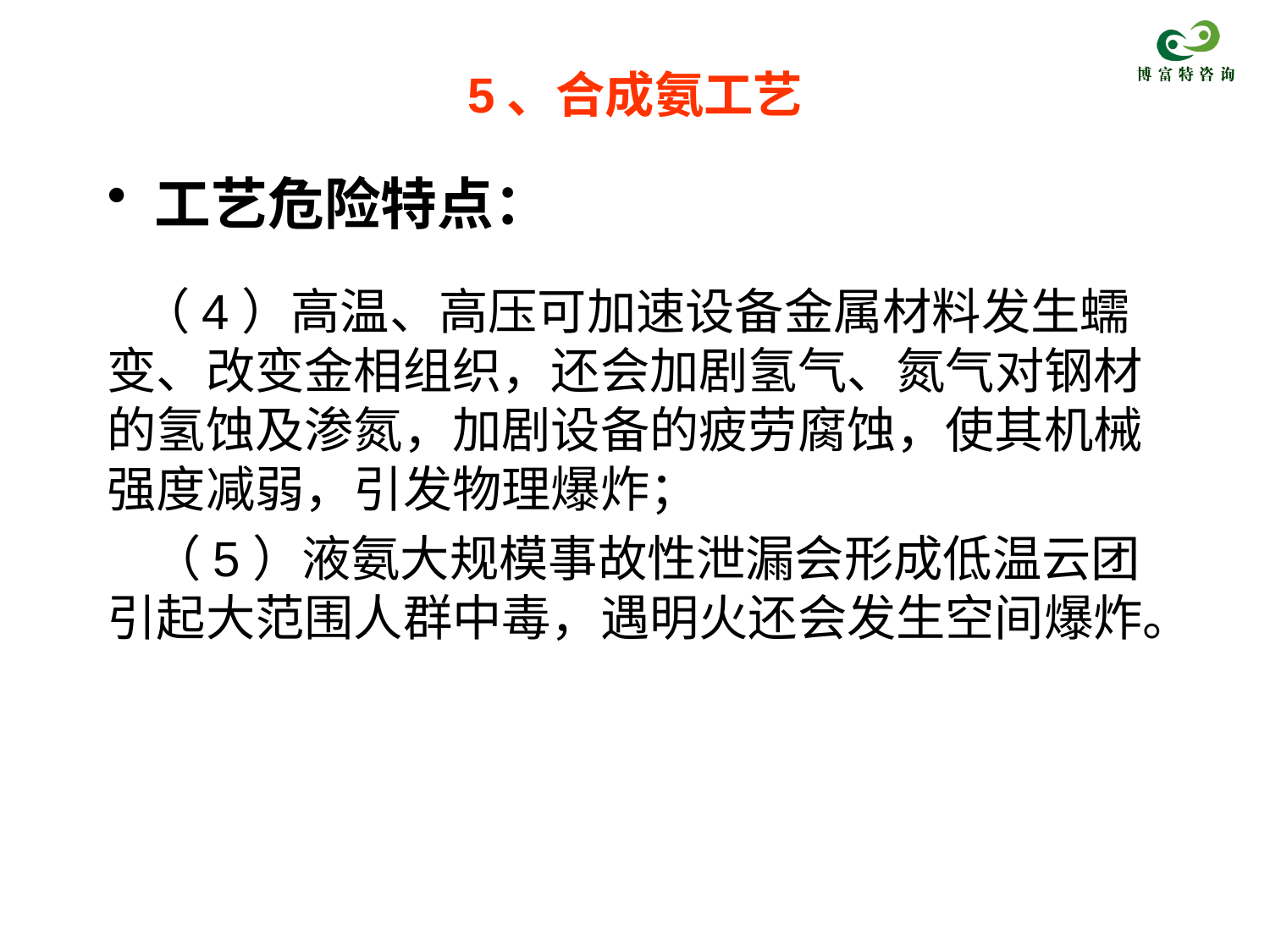

# 5、合成氨工艺
工艺危险特点：

  （4）高温、高压可加速设备金属材料发生蠕变、改变金相组织，还会加剧氢气、氮气对钢材的氢蚀及渗氮，加剧设备的疲劳腐蚀，使其机械强度减弱，引发物理爆炸；
   （5）液氨大规模事故性泄漏会形成低温云团引起大范围人群中毒，遇明火还会发生空间爆炸。